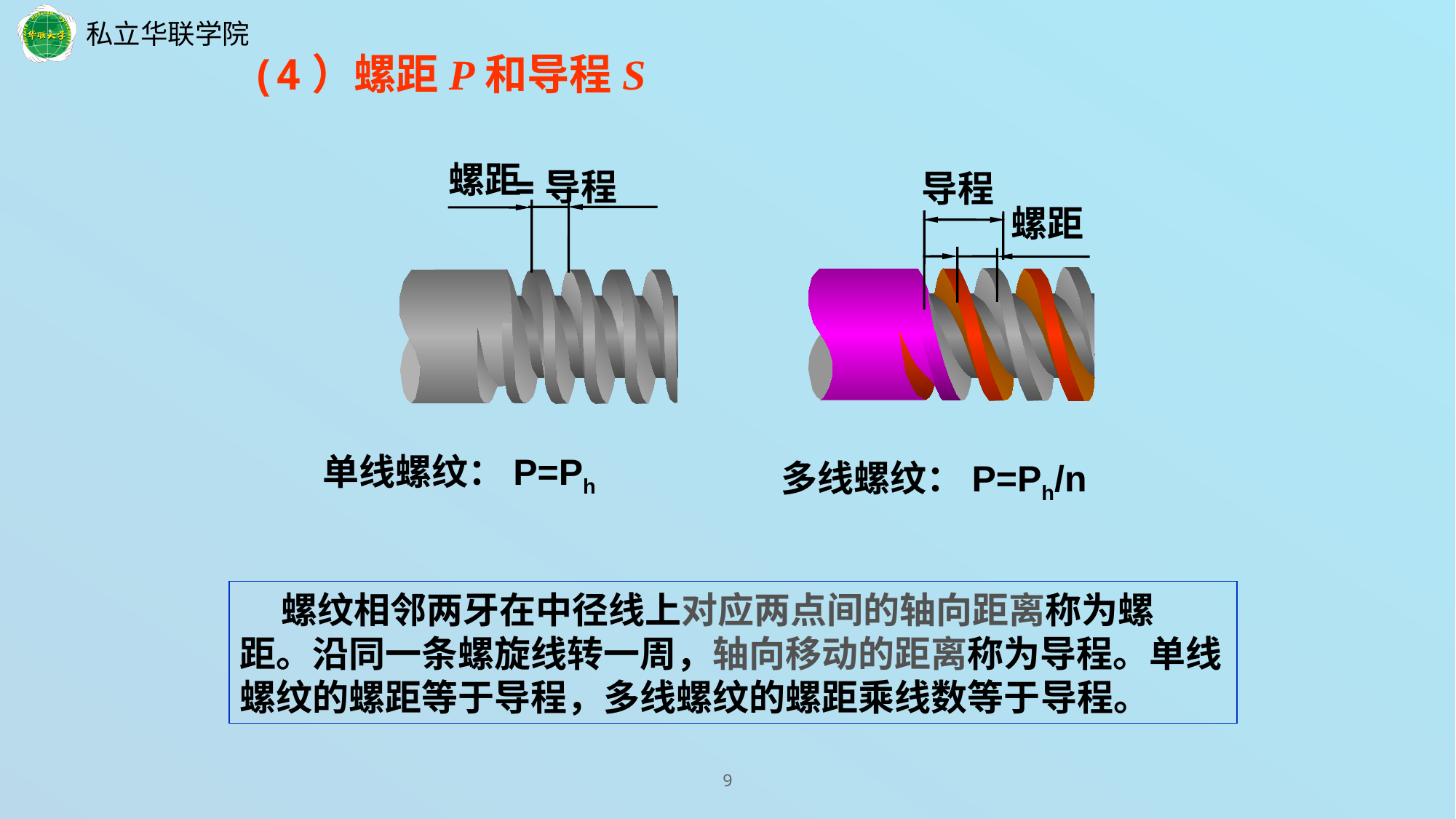

(4）螺距P和导程S
螺距

=导程
导程

螺距

单线螺纹：P=Ph
多线螺纹：P=Ph/n
    螺纹相邻两牙在中径线上对应两点间的轴向距离称为螺距。沿同一条螺旋线转一周，轴向移动的距离称为导程。单线螺纹的螺距等于导程，多线螺纹的螺距乘线数等于导程。
9